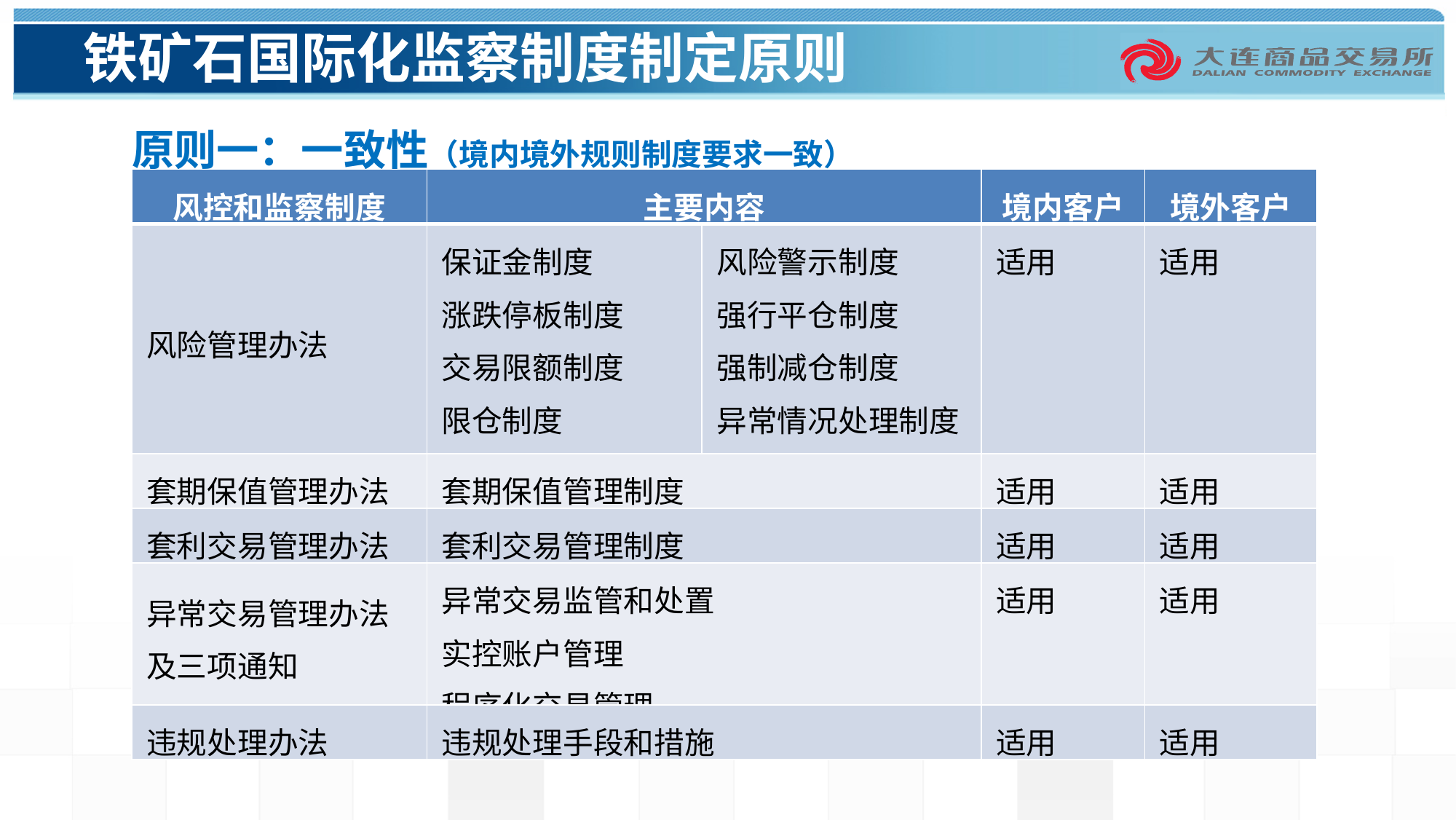

# 铁矿石国际化监察制度制定原则
原则一：一致性（境内境外规则制度要求一致）
| 风控和监察制度 | 主要内容 |  | 境内客户 | 境外客户 |
| --- | --- | --- | --- | --- |
| 风险管理办法 | 保证金制度 涨跌停板制度 交易限额制度 限仓制度 大户报告制度 | 风险警示制度 强行平仓制度 强制减仓制度 异常情况处理制度 | 适用 | 适用 |
| 套期保值管理办法 | 套期保值管理制度 |  | 适用 | 适用 |
| 套利交易管理办法 | 套利交易管理制度 |  | 适用 | 适用 |
| 异常交易管理办法及三项通知 | 异常交易监管和处置 实控账户管理 程序化交易管理 |  | 适用 | 适用 |
| 违规处理办法 | 违规处理手段和措施 |  | 适用 | 适用 |